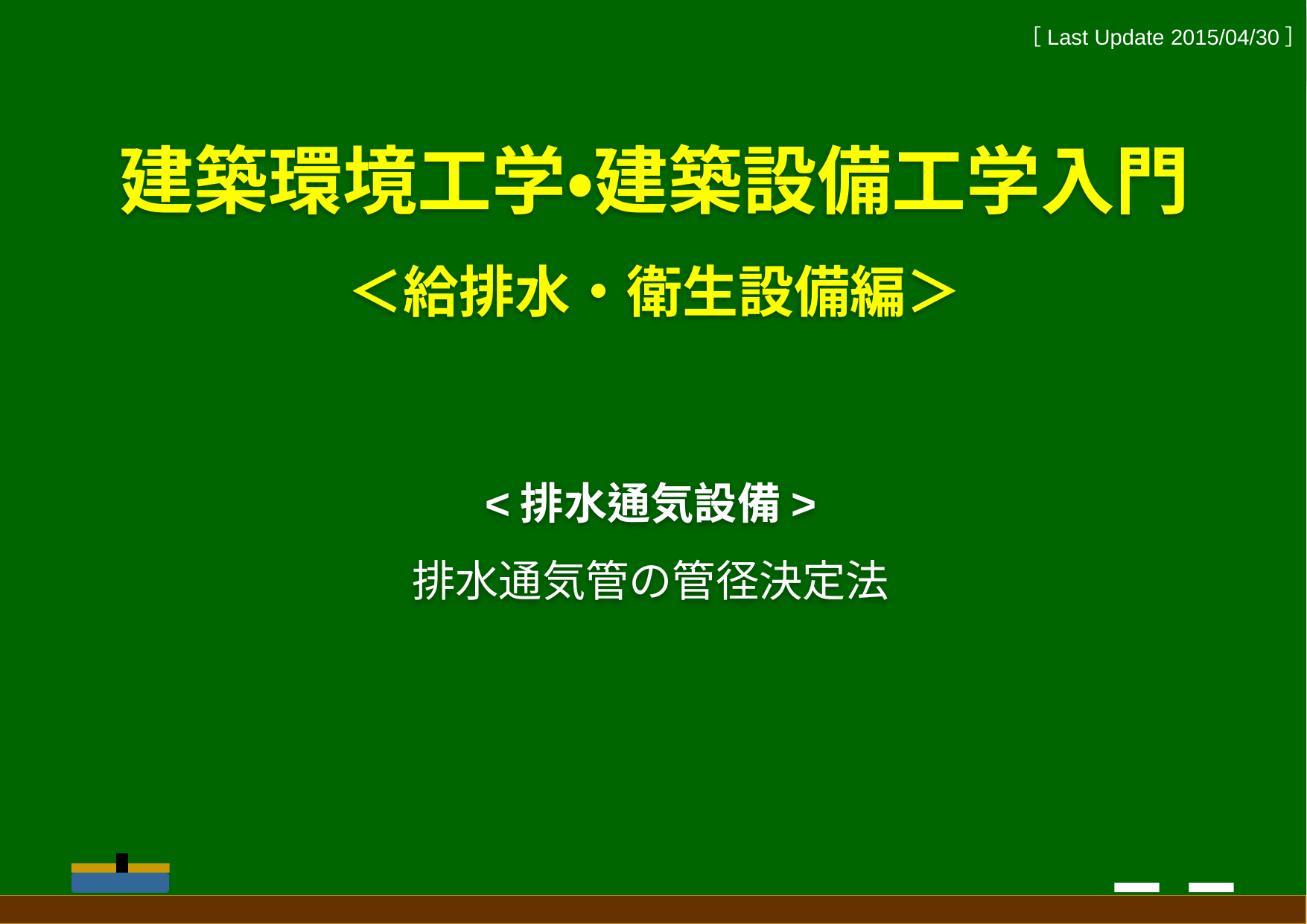

［Last Update 2015/04/30］
建築環境工学・建築設備工学入門
＜給排水・衛生設備編＞
<排水通気設備>
排水通気管の管径決定法